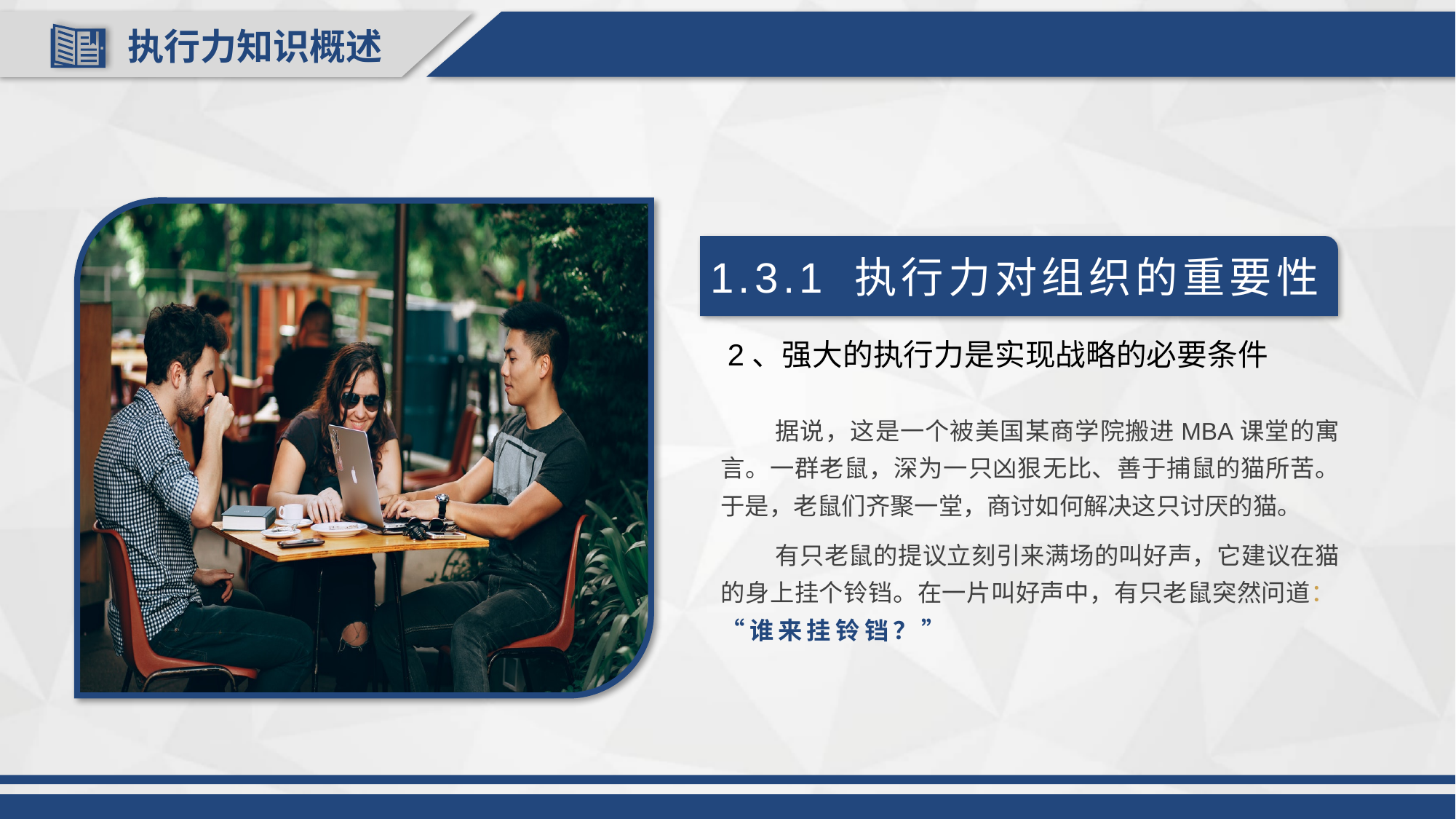

执行力知识概述

1.3.1 执行力对组织的重要性
2、强大的执行力是实现战略的必要条件
据说，这是一个被美国某商学院搬进MBA课堂的寓言。一群老鼠，深为一只凶狠无比、善于捕鼠的猫所苦。于是，老鼠们齐聚一堂，商讨如何解决这只讨厌的猫。
有只老鼠的提议立刻引来满场的叫好声，它建议在猫的身上挂个铃铛。在一片叫好声中，有只老鼠突然问道：“谁来挂铃铛？”